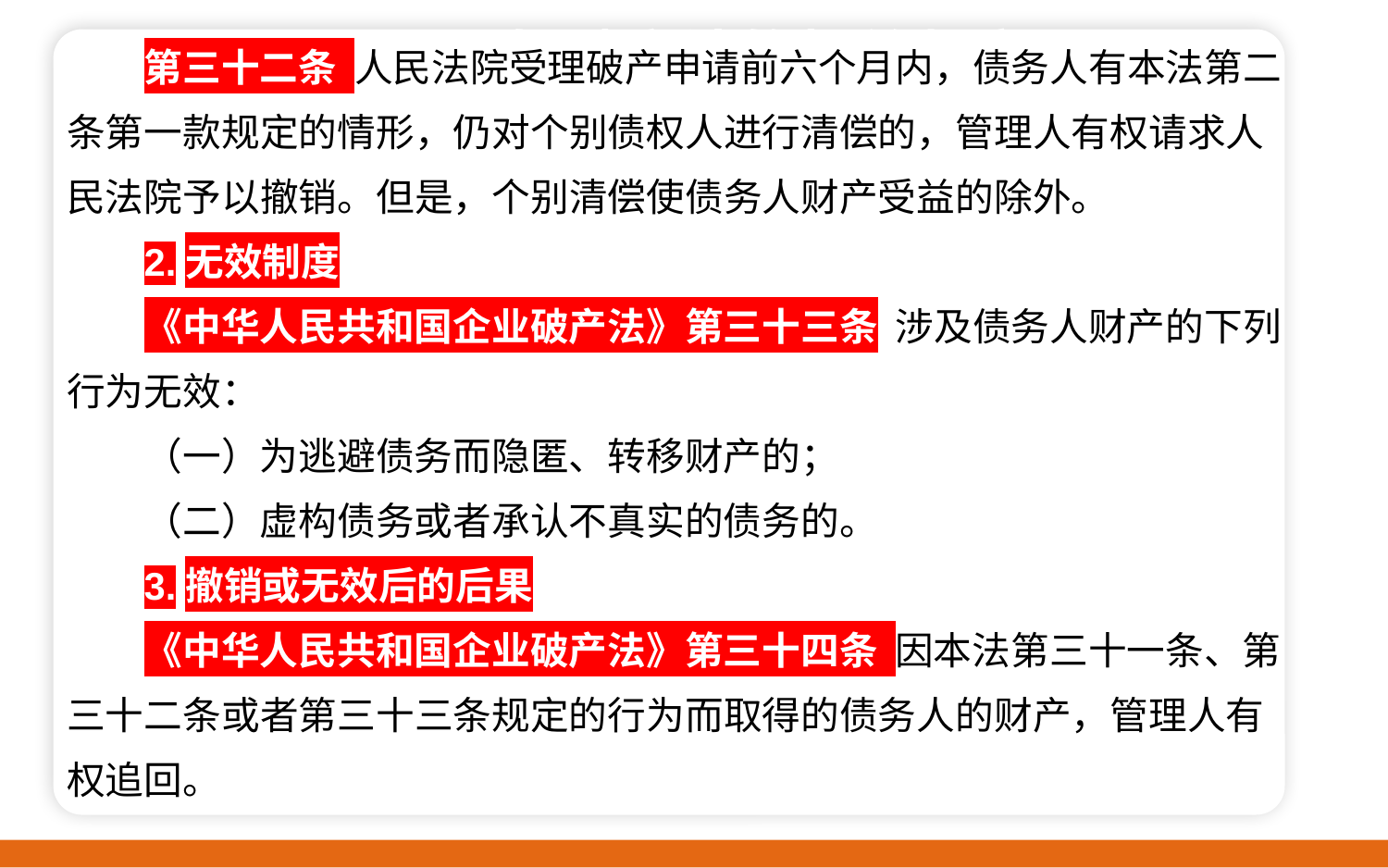

第三十二条  人民法院受理破产申请前六个月内，债务人有本法第二条第一款规定的情形，仍对个别债权人进行清偿的，管理人有权请求人民法院予以撤销。但是，个别清偿使债务人财产受益的除外。
2.无效制度
《中华人民共和国企业破产法》第三十三条  涉及债务人财产的下列行为无效：
（一）为逃避债务而隐匿、转移财产的；
（二）虚构债务或者承认不真实的债务的。
3.撤销或无效后的后果
《中华人民共和国企业破产法》第三十四条  因本法第三十一条、第三十二条或者第三十三条规定的行为而取得的债务人的财产，管理人有权追回。

三、用好破产法的相关制度